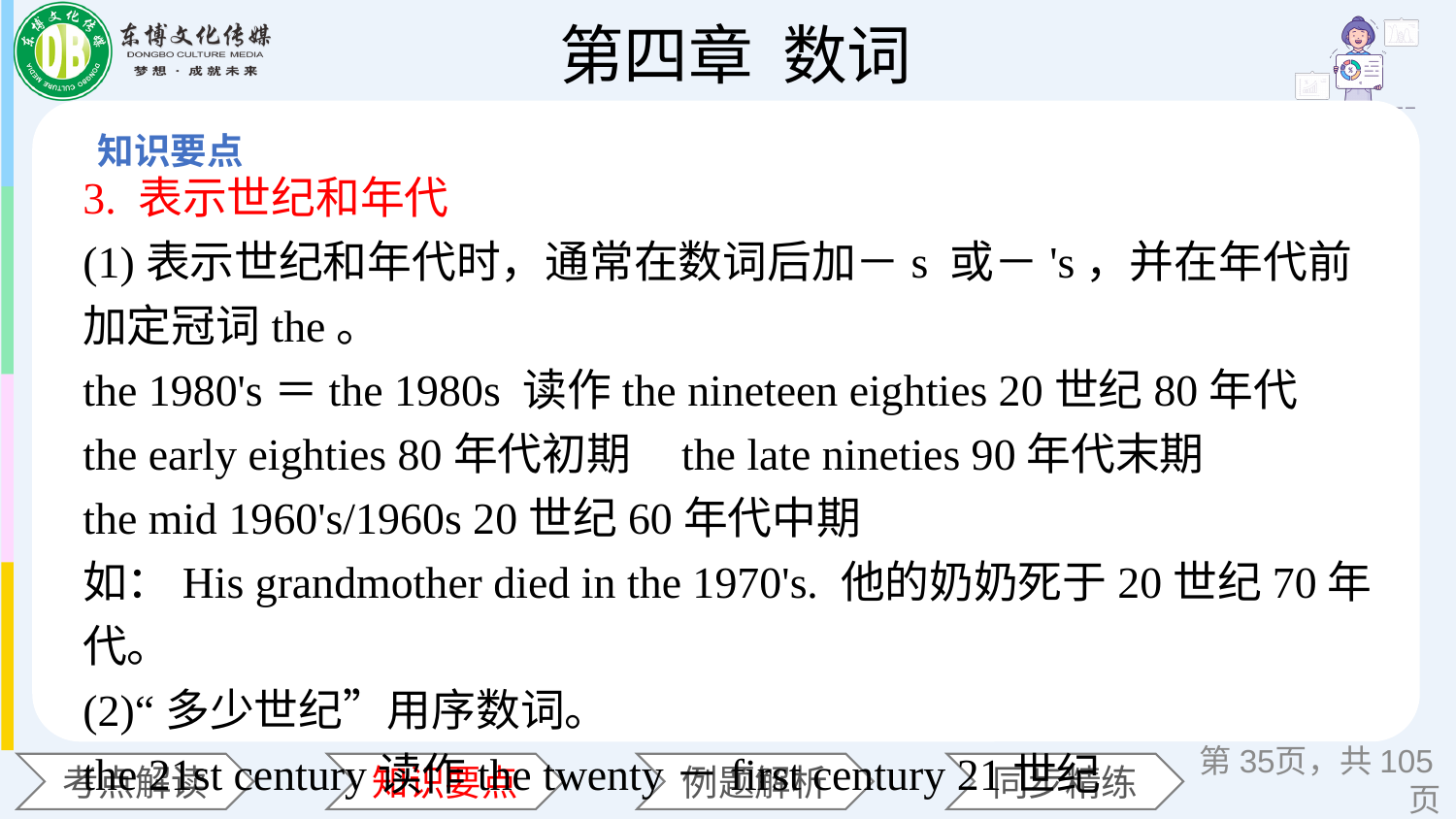

3. 表示世纪和年代
(1)表示世纪和年代时，通常在数词后加－s 或－'s，并在年代前加定冠词the。
the 1980's＝the 1980s 读作the nineteen eighties 20世纪80年代
the early eighties 80年代初期    the late nineties 90年代末期
the mid 1960's/1960s 20世纪60年代中期
如：His grandmother died in the 1970's. 他的奶奶死于20世纪70年代。
(2)“多少世纪”用序数词。
the 21st century读作the twenty－first century 21世纪
第35页，共105页